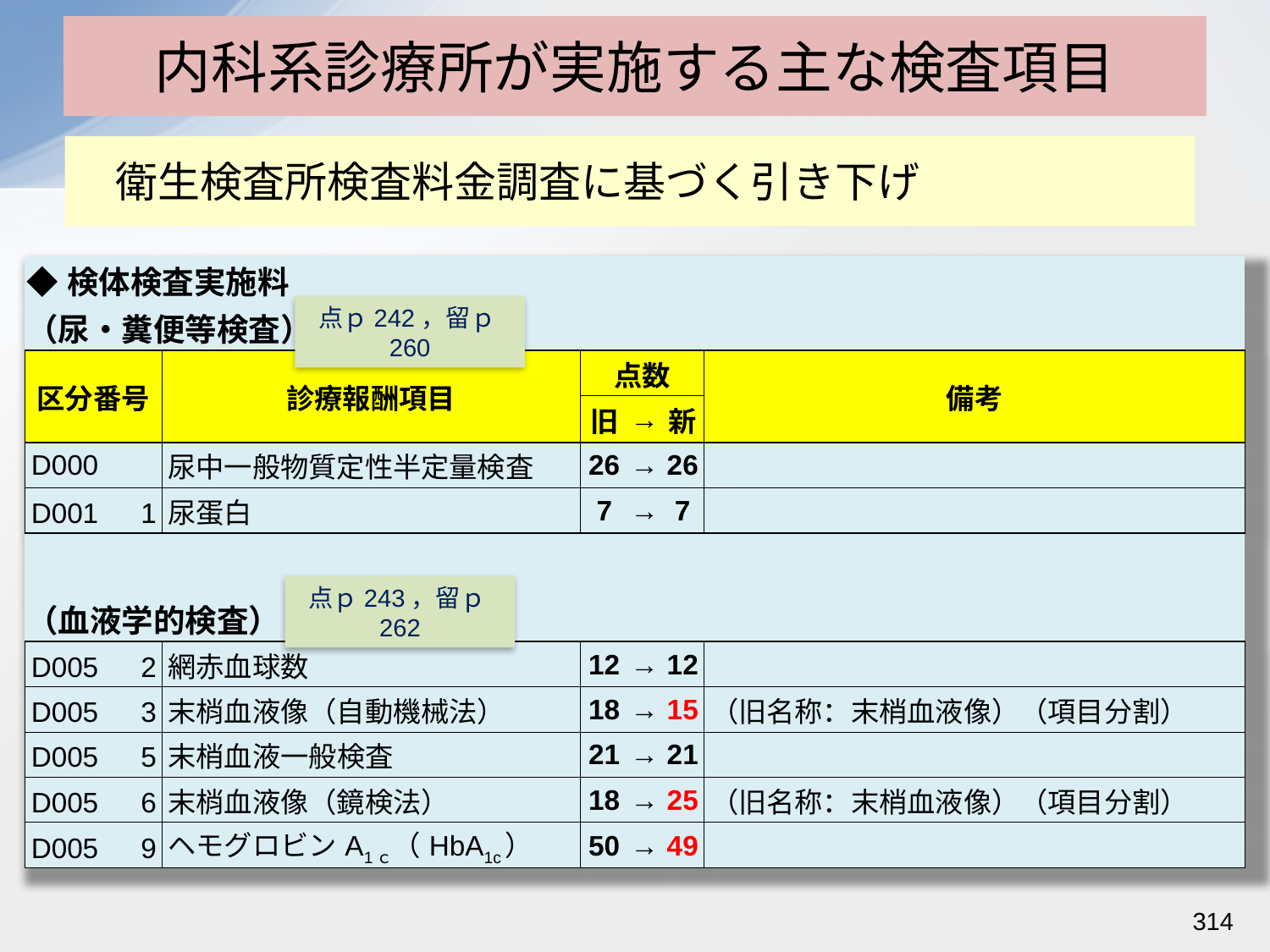

# 内科系診療所が実施する主な検査項目
衛生検査所検査料金調査に基づく引き下げ
| ◆検体検査実施料 |  |  |  |  |  |
| --- | --- | --- | --- | --- | --- |
| （尿・糞便等検査） |  |  |  |  |  |
| 区分番号 | 診療報酬項目 | 点数 |  |  | 備考 |
|  |  | 旧 | → | 新 |  |
| D000 | 尿中一般物質定性半定量検査 | 26 | → | 26 |  |
| D001　1 | 尿蛋白 | 7 | → | 7 |  |
| （血液学的検査） |  |  |  |  |  |
| D005　2 | 網赤血球数 | 12 | → | 12 |  |
| D005　3 | 末梢血液像（自動機械法） | 18 | → | 15 | （旧名称：末梢血液像）（項目分割） |
| D005　5 | 末梢血液一般検査 | 21 | → | 21 |  |
| D005　6 | 末梢血液像（鏡検法） | 18 | → | 25 | （旧名称：末梢血液像）（項目分割） |
| D005　9 | ヘモグロビンA1ｃ（HbA1c） | 50 | → | 49 |  |
点ｐ242，留ｐ260
点ｐ243，留ｐ262
314